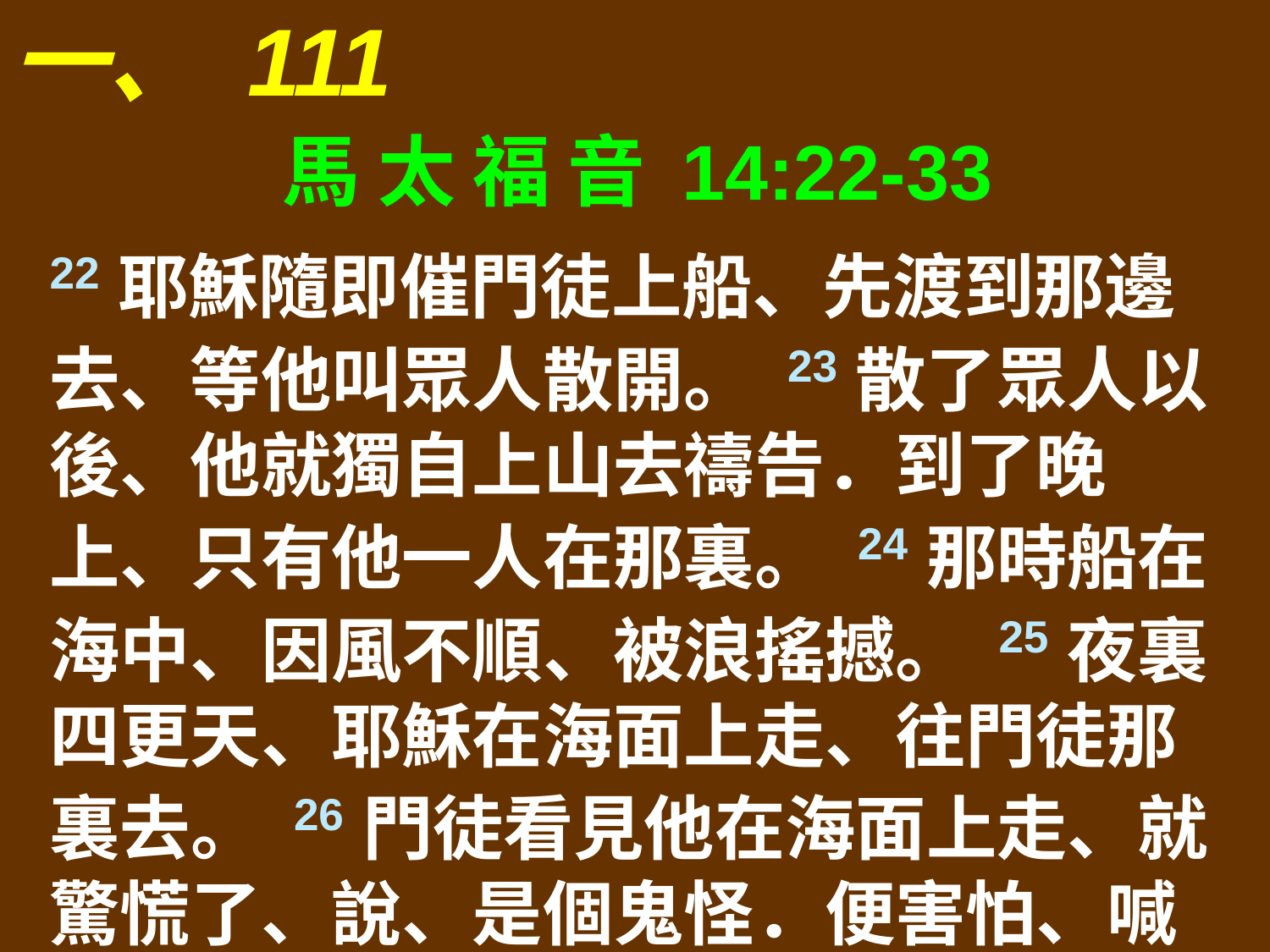

一、 111
馬 太 福 音 14:22-33
22耶穌隨即催門徒上船、先渡到那邊去、等他叫眾人散開。 23散了眾人以後、他就獨自上山去禱告．到了晚上、只有他一人在那裏。 24那時船在海中、因風不順、被浪搖撼。 25夜裏四更天、耶穌在海面上走、往門徒那裏去。 26門徒看見他在海面上走、就驚慌了、說、是個鬼怪．便害怕、喊叫起來。